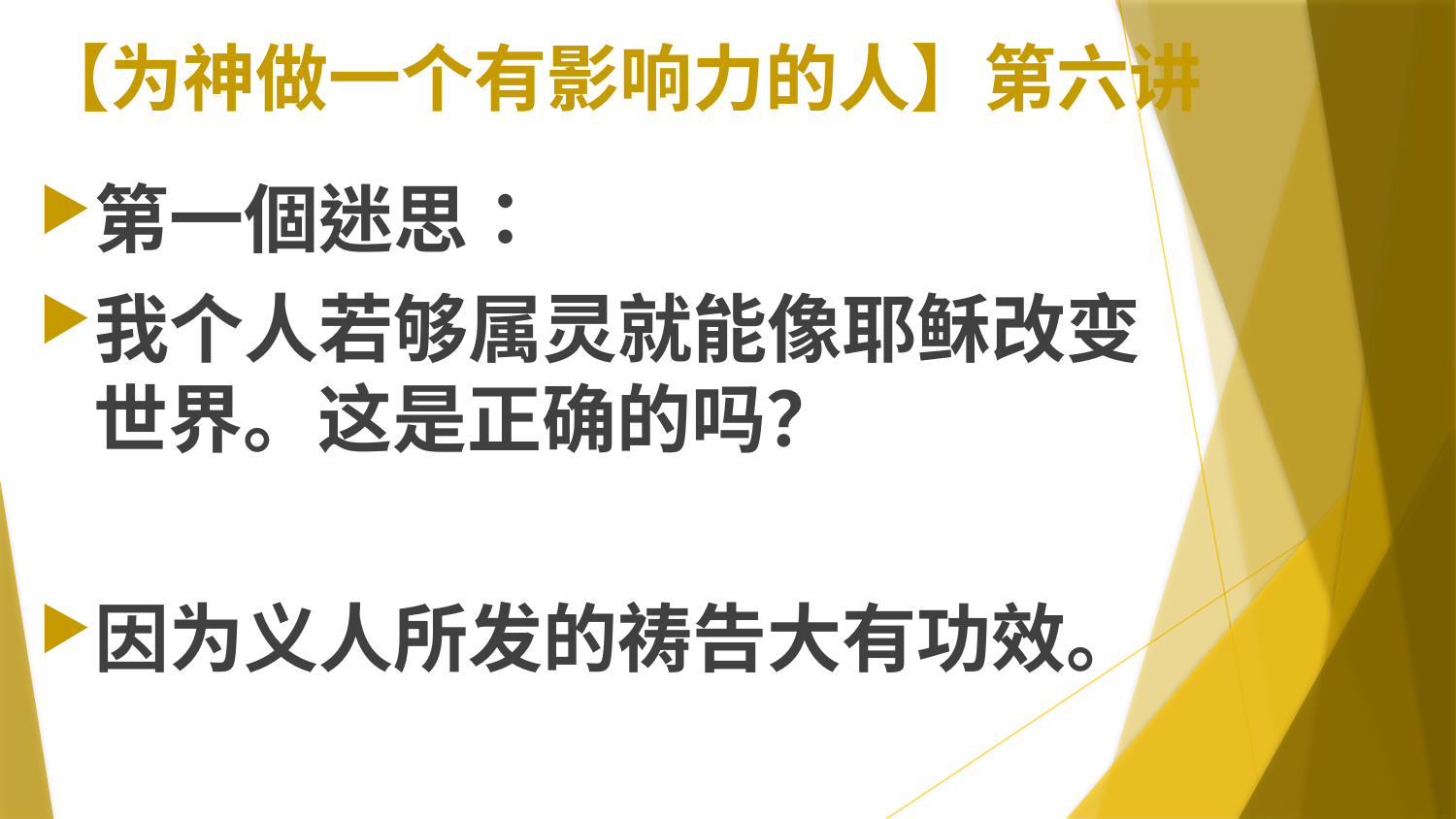

# 【为神做一个有影响力的人】第六讲
第一個迷思：
我个人若够属灵就能像耶稣改变世界。这是正确的吗？

因为义人所发的祷告大有功效。